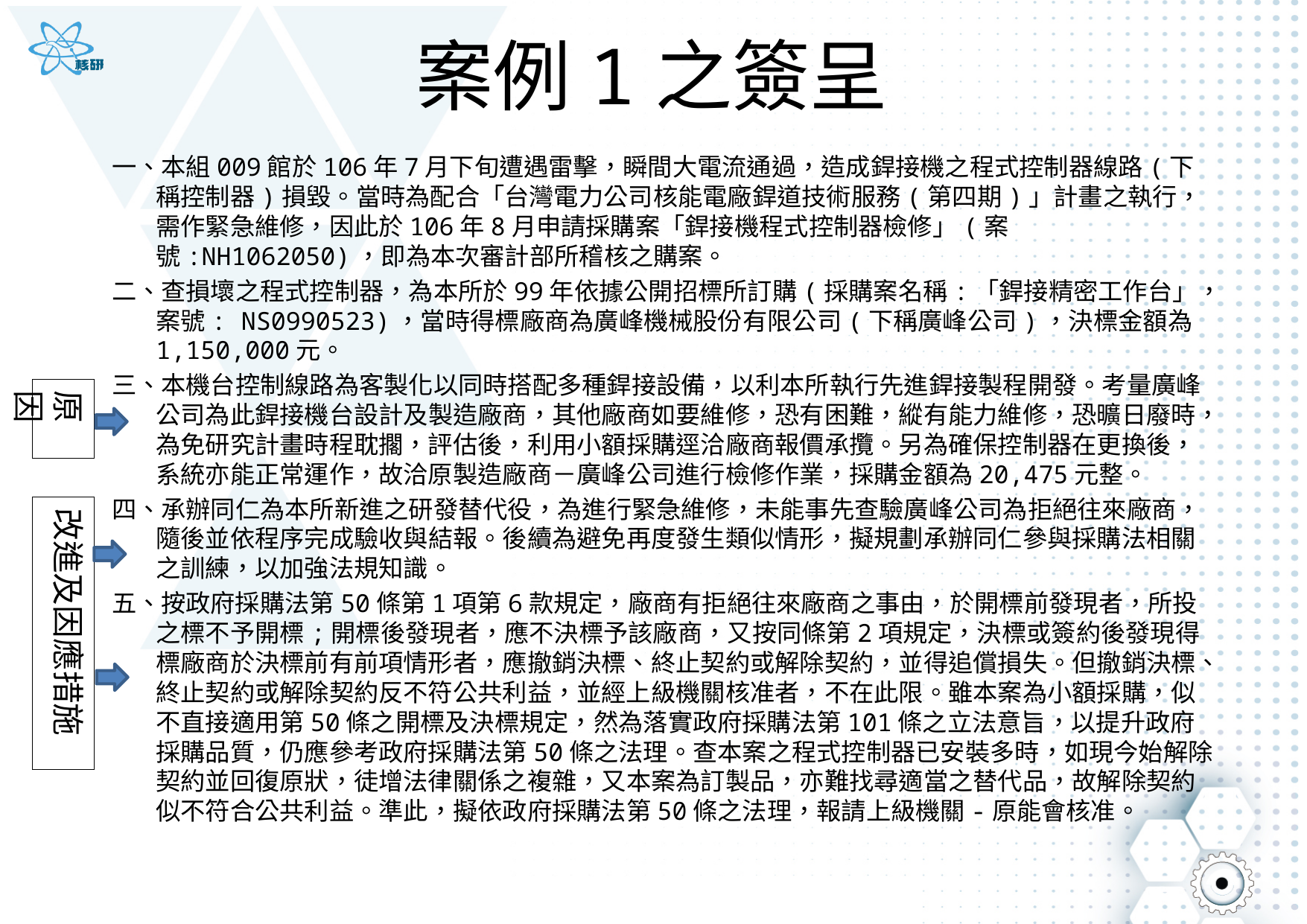

# 案例1之簽呈
一、本組009館於106年7月下旬遭遇雷擊，瞬間大電流通過，造成銲接機之程式控制器線路(下稱控制器)損毀。當時為配合「台灣電力公司核能電廠銲道技術服務(第四期)」計畫之執行，需作緊急維修，因此於106年8月申請採購案「銲接機程式控制器檢修」(案號:NH1062050)，即為本次審計部所稽核之購案。
二、查損壞之程式控制器，為本所於99年依據公開招標所訂購(採購案名稱:「銲接精密工作台」，案號: NS0990523)，當時得標廠商為廣峰機械股份有限公司(下稱廣峰公司)，決標金額為1,150,000元。
三、本機台控制線路為客製化以同時搭配多種銲接設備，以利本所執行先進銲接製程開發。考量廣峰公司為此銲接機台設計及製造廠商，其他廠商如要維修，恐有困難，縱有能力維修，恐曠日廢時，為免研究計畫時程耽擱，評估後，利用小額採購逕洽廠商報價承攬。另為確保控制器在更換後，系統亦能正常運作，故洽原製造廠商－廣峰公司進行檢修作業，採購金額為20,475元整。
四、承辦同仁為本所新進之研發替代役，為進行緊急維修，未能事先查驗廣峰公司為拒絕往來廠商，隨後並依程序完成驗收與結報。後續為避免再度發生類似情形，擬規劃承辦同仁參與採購法相關之訓練，以加強法規知識。
五、按政府採購法第50條第1項第6款規定，廠商有拒絕往來廠商之事由，於開標前發現者，所投之標不予開標;開標後發現者，應不決標予該廠商，又按同條第2項規定，決標或簽約後發現得標廠商於決標前有前項情形者，應撤銷決標、終止契約或解除契約，並得追償損失。但撤銷決標、終止契約或解除契約反不符公共利益，並經上級機關核准者，不在此限。雖本案為小額採購，似不直接適用第50條之開標及決標規定，然為落實政府採購法第101條之立法意旨，以提升政府採購品質，仍應參考政府採購法第50條之法理。查本案之程式控制器已安裝多時，如現今始解除契約並回復原狀，徒增法律關係之複雜，又本案為訂製品，亦難找尋適當之替代品，故解除契約似不符合公共利益。準此，擬依政府採購法第50條之法理，報請上級機關-原能會核准。
原因

改進及因應措施